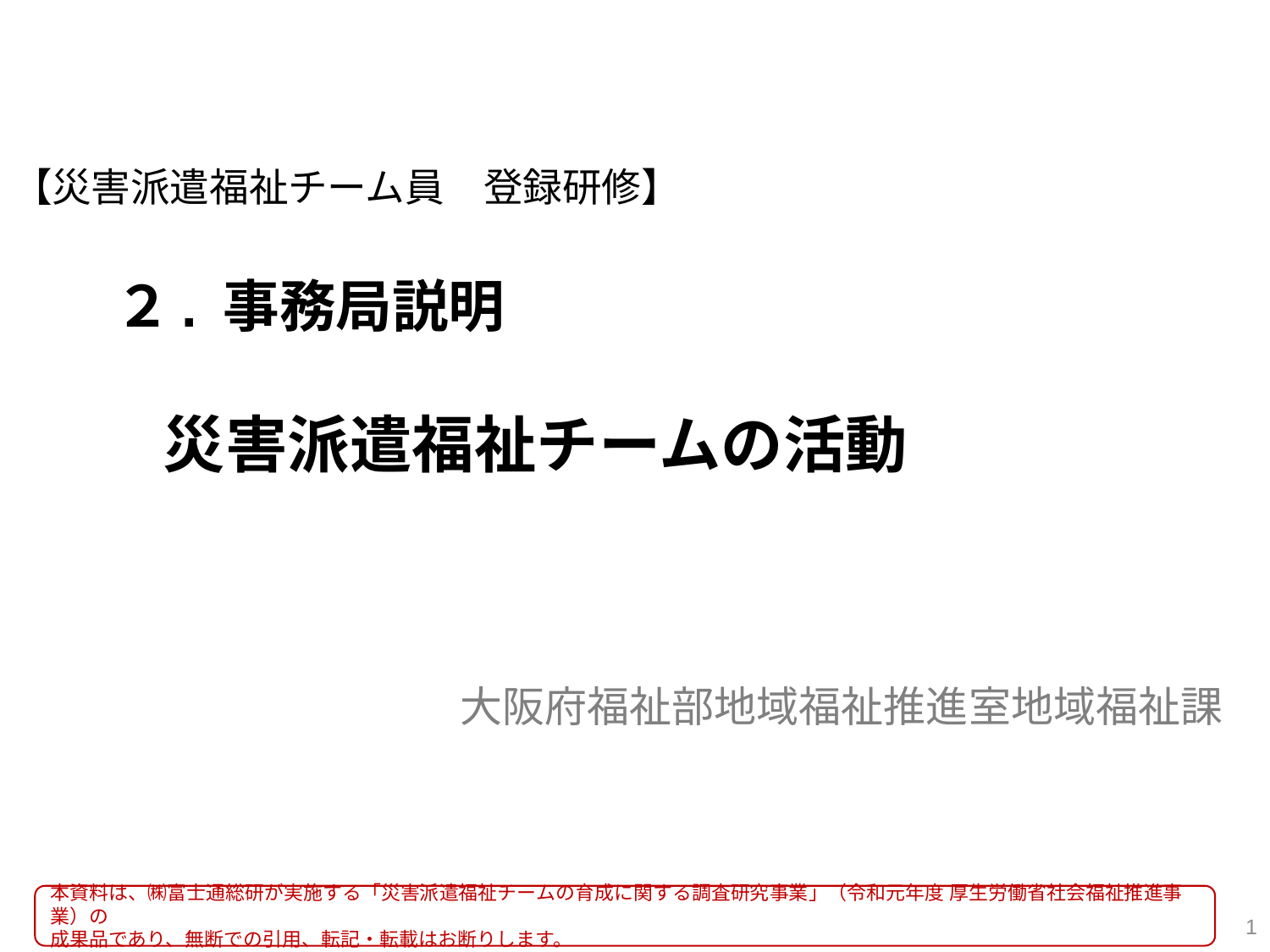

# 【災害派遣福祉チーム員　登録研修】 　　２. 事務局説明 　　災害派遣福祉チームの活動

大阪府福祉部地域福祉推進室地域福祉課
1